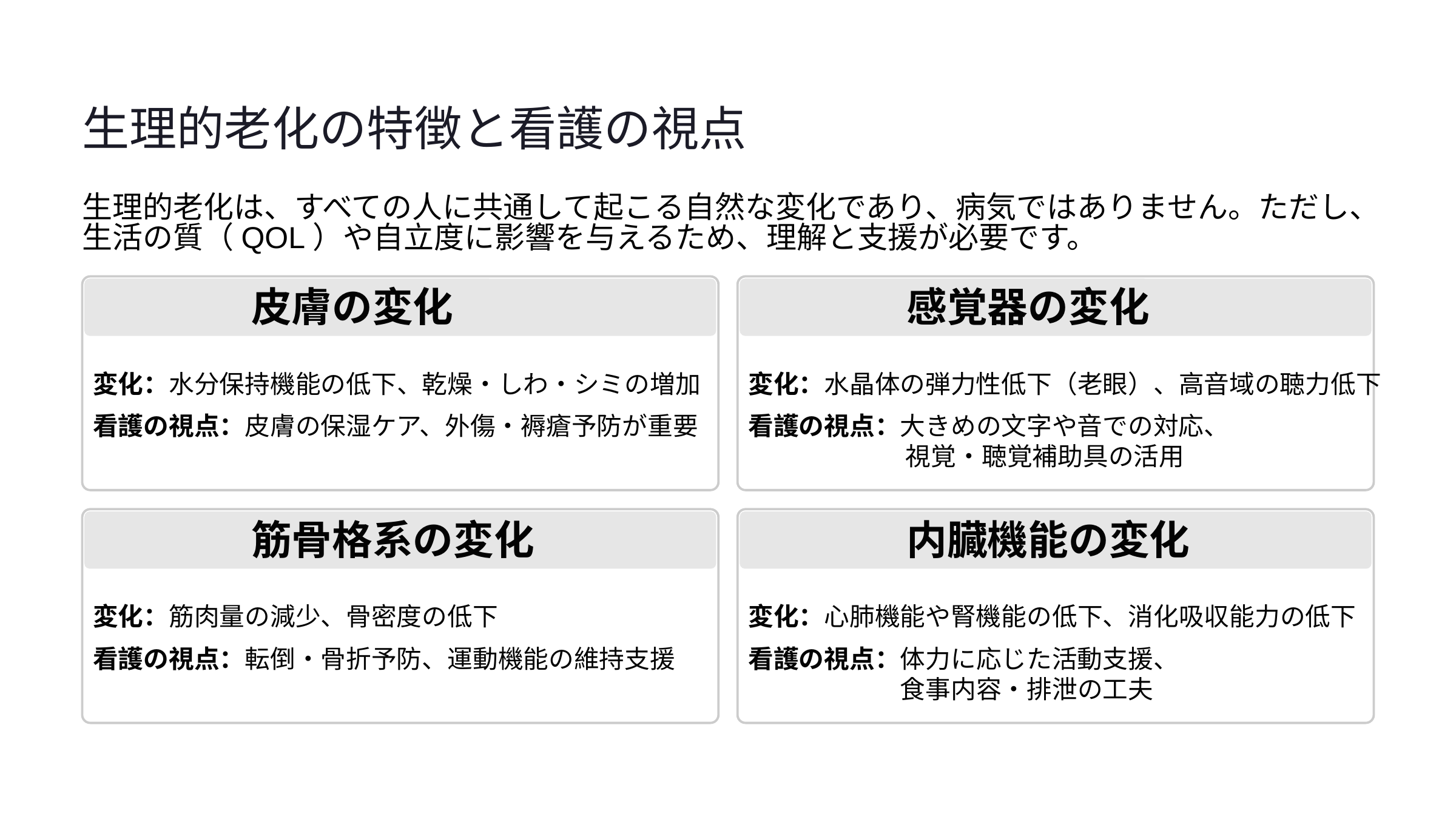

生理的老化の特徴と看護の視点
生理的老化は、すべての人に共通して起こる自然な変化であり、病気ではありません。ただし、生活の質（QOL）や自立度に影響を与えるため、理解と支援が必要です。

皮膚の変化
感覚器の変化
変化：水分保持機能の低下、乾燥・しわ・シミの増加
変化：水晶体の弾力性低下（老眼）、高音域の聴力低下
看護の視点：皮膚の保湿ケア、外傷・褥瘡予防が重要
看護の視点：大きめの文字や音での対応、
　　　　　　 視覚・聴覚補助具の活用

筋骨格系の変化
内臓機能の変化
変化：筋肉量の減少、骨密度の低下
変化：心肺機能や腎機能の低下、消化吸収能力の低下
看護の視点：転倒・骨折予防、運動機能の維持支援
看護の視点：体力に応じた活動支援、
　　　　　　食事内容・排泄の工夫